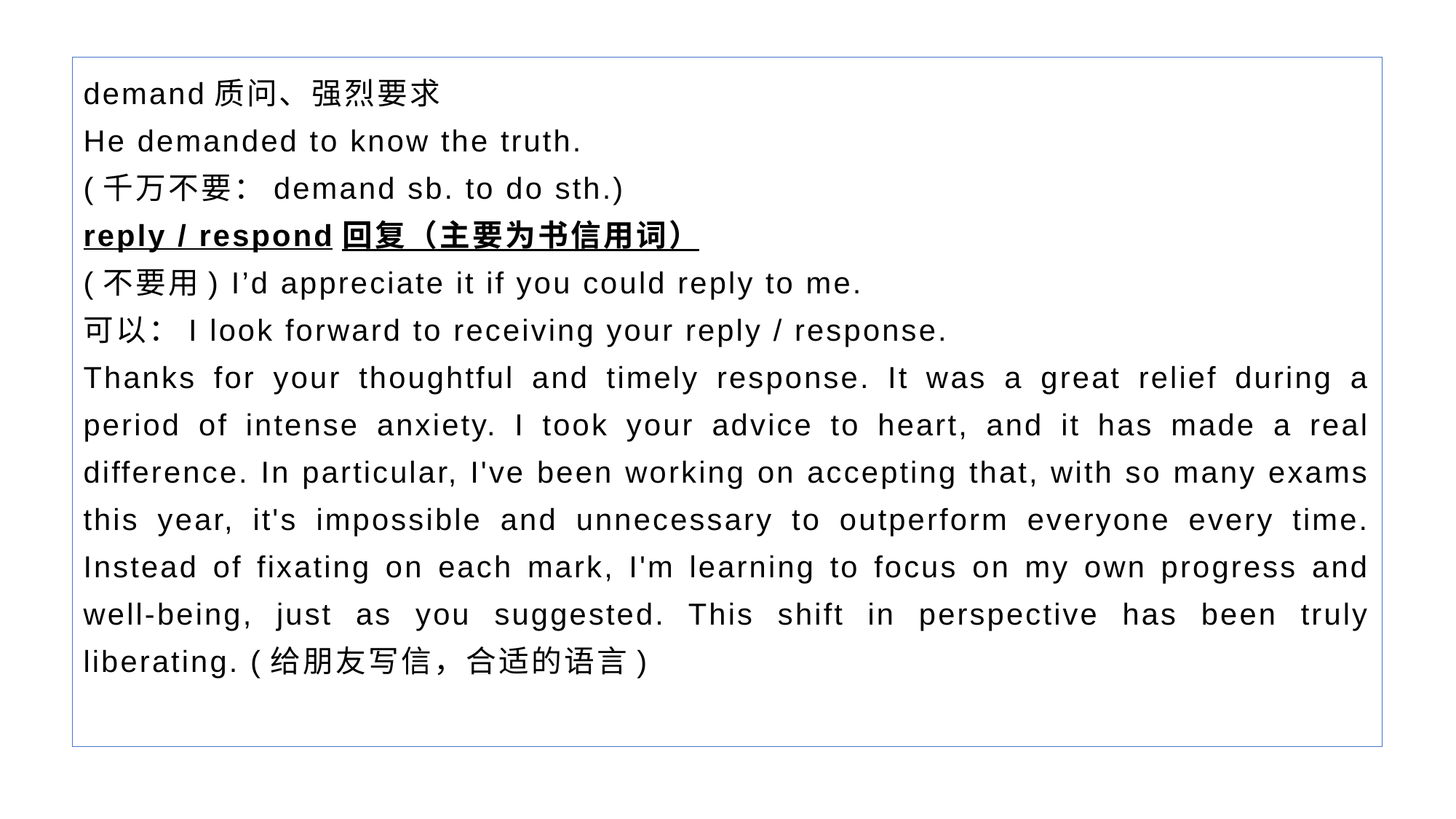

demand质问、强烈要求
He demanded to know the truth.
(千万不要：demand sb. to do sth.)
reply / respond回复（主要为书信用词）
(不要用) I’d appreciate it if you could reply to me.
可以：I look forward to receiving your reply / response.
Thanks for your thoughtful and timely response. It was a great relief during a period of intense anxiety. I took your advice to heart, and it has made a real difference. In particular, I've been working on accepting that, with so many exams this year, it's impossible and unnecessary to outperform everyone every time. Instead of fixating on each mark, I'm learning to focus on my own progress and well-being, just as you suggested. This shift in perspective has been truly liberating. (给朋友写信，合适的语言)